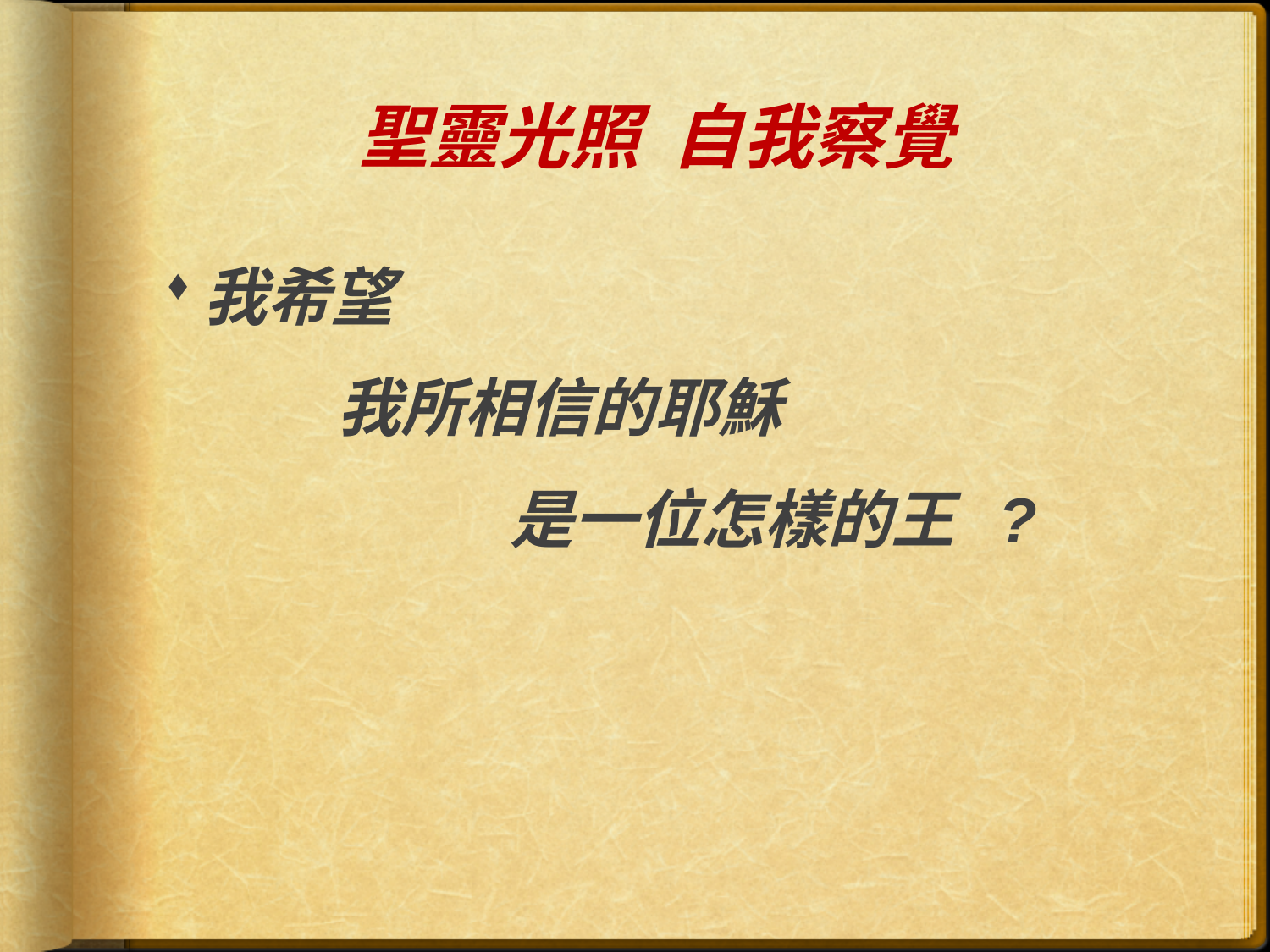

# 聖靈光照  自我察覺
我希望
           我所相信的耶穌
                       是一位怎樣的王  ?